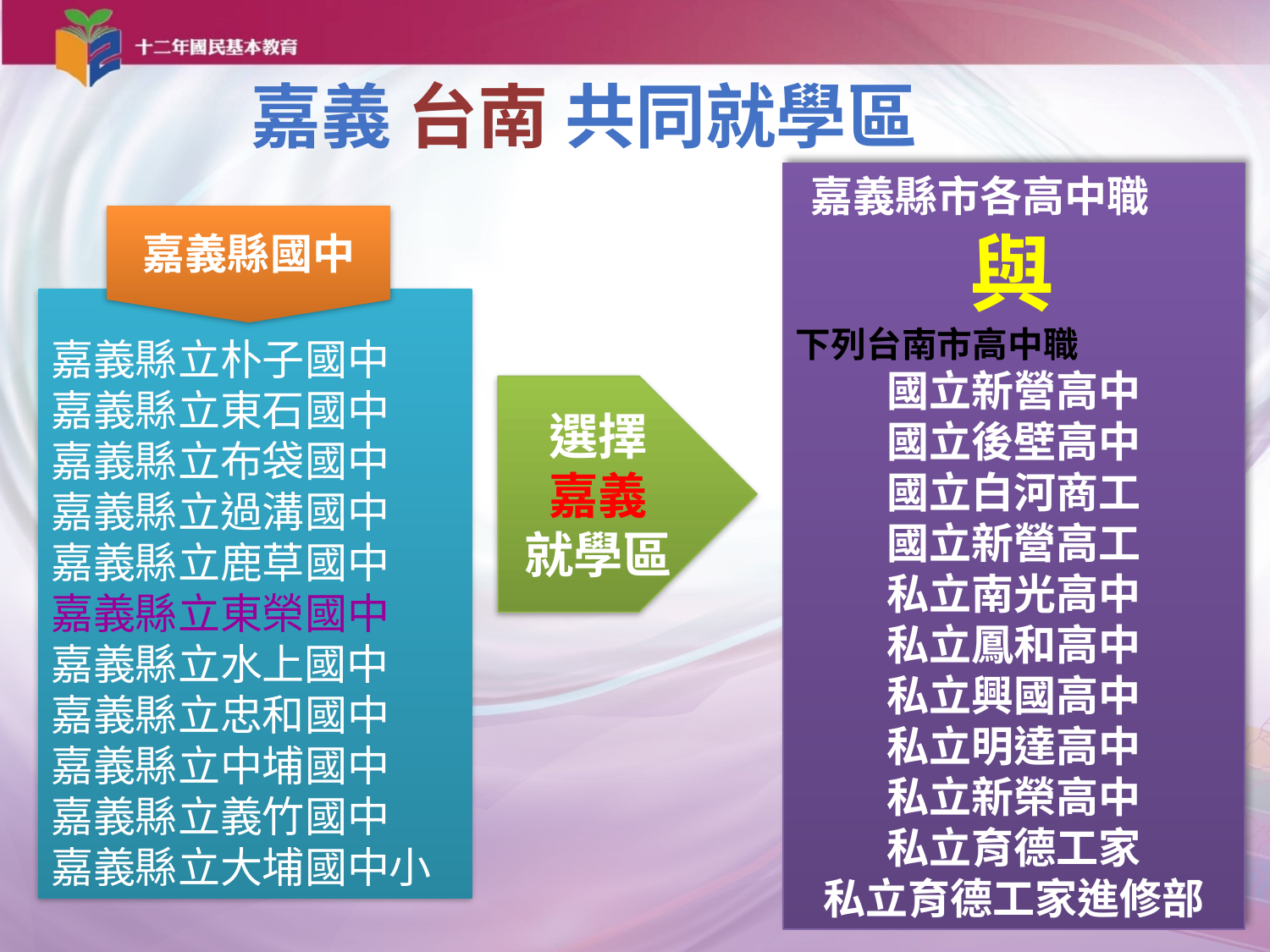

嘉義 台南 共同就學區
 嘉義縣市各高中職
        與
下列台南市高中職
國立新營高中
國立後壁高中
國立白河商工
國立新營高工
私立南光高中
私立鳳和高中
私立興國高中
私立明達高中
私立新榮高中
私立育德工家
私立育德工家進修部
嘉義縣國中

嘉義縣立朴子國中
嘉義縣立東石國中
嘉義縣立布袋國中
嘉義縣立過溝國中
嘉義縣立鹿草國中
嘉義縣立東榮國中
嘉義縣立水上國中
嘉義縣立忠和國中
嘉義縣立中埔國中
嘉義縣立義竹國中
嘉義縣立大埔國中小
選擇
嘉義
就學區